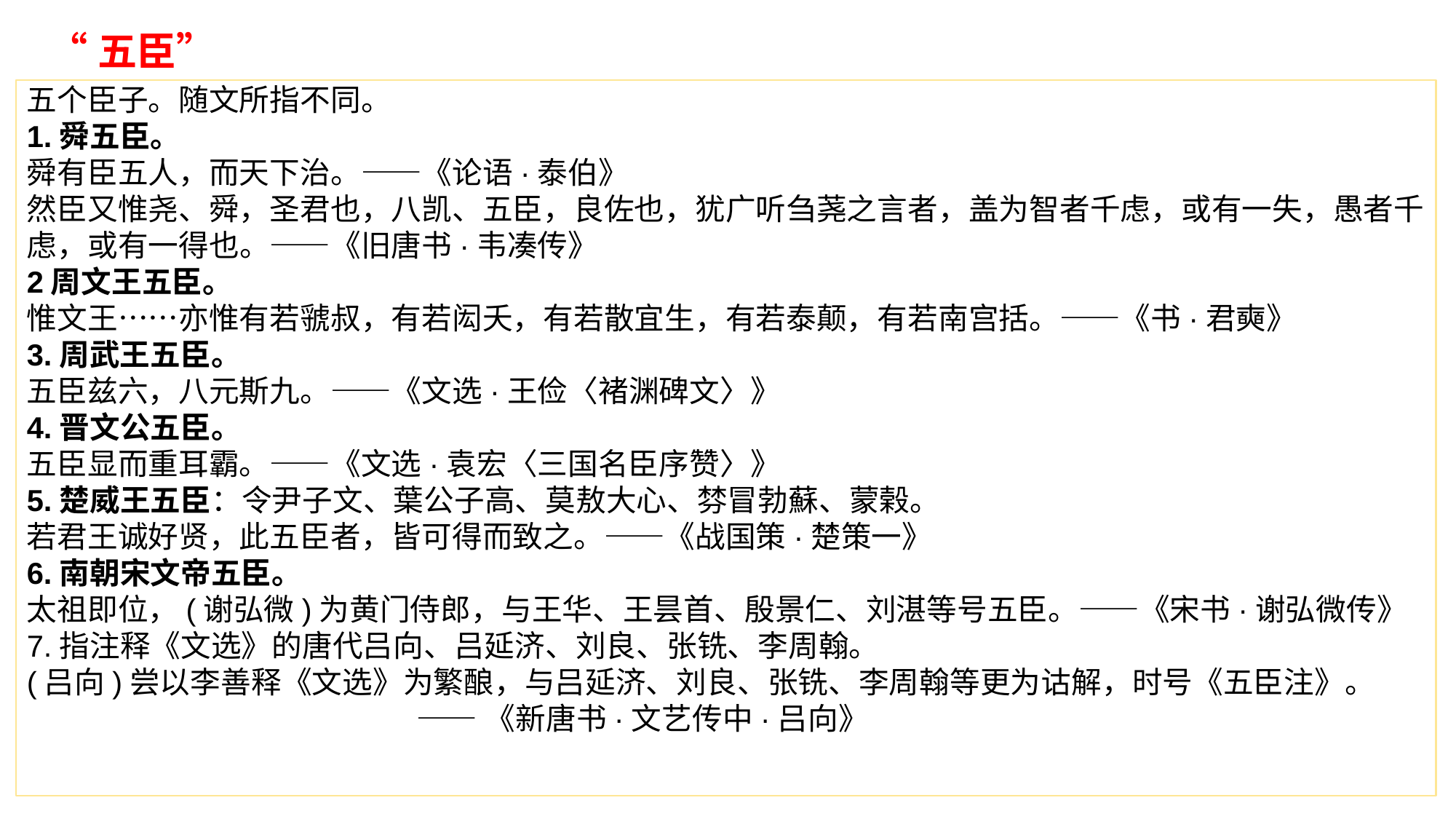

“五臣”

五个臣子。随文所指不同。
1.舜五臣。
舜有臣五人，而天下治。——《论语·泰伯》
然臣又惟尧、舜，圣君也，八凯、五臣，良佐也，犹广听刍荛之言者，盖为智者千虑，或有一失，愚者千虑，或有一得也。——《旧唐书·韦凑传》
2周文王五臣。
惟文王……亦惟有若虢叔，有若闳夭，有若散宜生，有若泰颠，有若南宫括。——《书·君奭》
3.周武王五臣。
五臣兹六，八元斯九。——《文选·王俭〈褚渊碑文〉》
4.晋文公五臣。
五臣显而重耳霸。——《文选·袁宏〈三国名臣序赞〉》
5.楚威王五臣：令尹子文、葉公子高、莫敖大心、棼冒勃蘇、蒙榖。
若君王诚好贤，此五臣者，皆可得而致之。——《战国策·楚策一》
6.南朝宋文帝五臣。
太祖即位，(谢弘微)为黄门侍郎，与王华、王昙首、殷景仁、刘湛等号五臣。——《宋书·谢弘微传》
7.指注释《文选》的唐代吕向、吕延济、刘良、张铣、李周翰。
(吕向)尝以李善释《文选》为繁酿，与吕延济、刘良、张铣、李周翰等更为诂解，时号《五臣注》。
                                                          ——《新唐书·文艺传中·吕向》